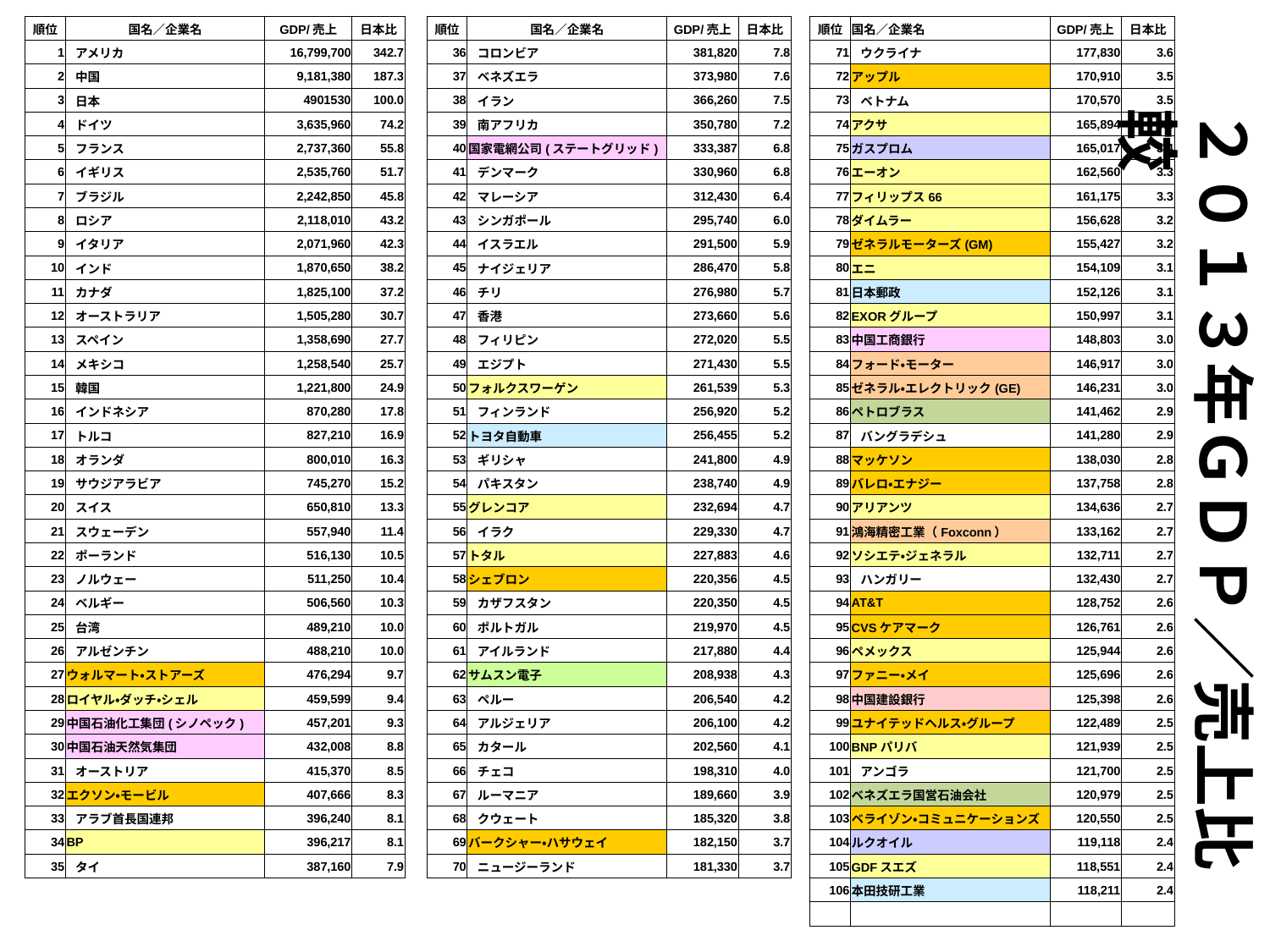

| 順位 | 国名／企業名 | GDP/売上 | 日本比 |  | 順位 | 国名／企業名 | GDP/売上 | 日本比 |  | 順位 | 国名／企業名 | GDP/売上 | 日本比 |
| --- | --- | --- | --- | --- | --- | --- | --- | --- | --- | --- | --- | --- | --- |
| 1 | アメリカ | 16,799,700 | 342.7 |  | 36 | コロンビア | 381,820 | 7.8 |  | 71 | ウクライナ | 177,830 | 3.6 |
| 2 | 中国 | 9,181,380 | 187.3 |  | 37 | ベネズエラ | 373,980 | 7.6 |  | 72 | アップル | 170,910 | 3.5 |
| 3 | 日本 | 4901530 | 100.0 |  | 38 | イラン | 366,260 | 7.5 |  | 73 | ベトナム | 170,570 | 3.5 |
| 4 | ドイツ | 3,635,960 | 74.2 |  | 39 | 南アフリカ | 350,780 | 7.2 |  | 74 | アクサ | 165,894 | 3.4 |
| 5 | フランス | 2,737,360 | 55.8 |  | 40 | 国家電網公司(ステートグリッド) | 333,387 | 6.8 |  | 75 | ガスプロム | 165,017 | 3.4 |
| 6 | イギリス | 2,535,760 | 51.7 |  | 41 | デンマーク | 330,960 | 6.8 |  | 76 | エーオン | 162,560 | 3.3 |
| 7 | ブラジル | 2,242,850 | 45.8 |  | 42 | マレーシア | 312,430 | 6.4 |  | 77 | フィリップス66 | 161,175 | 3.3 |
| 8 | ロシア | 2,118,010 | 43.2 |  | 43 | シンガポール | 295,740 | 6.0 |  | 78 | ダイムラー | 156,628 | 3.2 |
| 9 | イタリア | 2,071,960 | 42.3 |  | 44 | イスラエル | 291,500 | 5.9 |  | 79 | ゼネラルモーターズ(GM) | 155,427 | 3.2 |
| 10 | インド | 1,870,650 | 38.2 |  | 45 | ナイジェリア | 286,470 | 5.8 |  | 80 | エニ | 154,109 | 3.1 |
| 11 | カナダ | 1,825,100 | 37.2 |  | 46 | チリ | 276,980 | 5.7 |  | 81 | 日本郵政 | 152,126 | 3.1 |
| 12 | オーストラリア | 1,505,280 | 30.7 |  | 47 | 香港 | 273,660 | 5.6 |  | 82 | EXORグループ | 150,997 | 3.1 |
| 13 | スペイン | 1,358,690 | 27.7 |  | 48 | フィリピン | 272,020 | 5.5 |  | 83 | 中国工商銀行 | 148,803 | 3.0 |
| 14 | メキシコ | 1,258,540 | 25.7 |  | 49 | エジプト | 271,430 | 5.5 |  | 84 | フォード・モーター | 146,917 | 3.0 |
| 15 | 韓国 | 1,221,800 | 24.9 |  | 50 | フォルクスワーゲン | 261,539 | 5.3 |  | 85 | ゼネラル・エレクトリック(GE) | 146,231 | 3.0 |
| 16 | インドネシア | 870,280 | 17.8 |  | 51 | フィンランド | 256,920 | 5.2 |  | 86 | ペトロブラス | 141,462 | 2.9 |
| 17 | トルコ | 827,210 | 16.9 |  | 52 | トヨタ自動車 | 256,455 | 5.2 |  | 87 | バングラデシュ | 141,280 | 2.9 |
| 18 | オランダ | 800,010 | 16.3 |  | 53 | ギリシャ | 241,800 | 4.9 |  | 88 | マッケソン | 138,030 | 2.8 |
| 19 | サウジアラビア | 745,270 | 15.2 |  | 54 | パキスタン | 238,740 | 4.9 |  | 89 | バレロ・エナジー | 137,758 | 2.8 |
| 20 | スイス | 650,810 | 13.3 |  | 55 | グレンコア | 232,694 | 4.7 |  | 90 | アリアンツ | 134,636 | 2.7 |
| 21 | スウェーデン | 557,940 | 11.4 |  | 56 | イラク | 229,330 | 4.7 |  | 91 | 鴻海精密工業（Foxconn） | 133,162 | 2.7 |
| 22 | ポーランド | 516,130 | 10.5 |  | 57 | トタル | 227,883 | 4.6 |  | 92 | ソシエテ・ジェネラル | 132,711 | 2.7 |
| 23 | ノルウェー | 511,250 | 10.4 |  | 58 | シェブロン | 220,356 | 4.5 |  | 93 | ハンガリー | 132,430 | 2.7 |
| 24 | ベルギー | 506,560 | 10.3 |  | 59 | カザフスタン | 220,350 | 4.5 |  | 94 | AT&T | 128,752 | 2.6 |
| 25 | 台湾 | 489,210 | 10.0 |  | 60 | ポルトガル | 219,970 | 4.5 |  | 95 | CVSケアマーク | 126,761 | 2.6 |
| 26 | アルゼンチン | 488,210 | 10.0 |  | 61 | アイルランド | 217,880 | 4.4 |  | 96 | ペメックス | 125,944 | 2.6 |
| 27 | ウォルマート・ストアーズ | 476,294 | 9.7 |  | 62 | サムスン電子 | 208,938 | 4.3 |  | 97 | ファニー・メイ | 125,696 | 2.6 |
| 28 | ロイヤル・ダッチ・シェル | 459,599 | 9.4 |  | 63 | ペルー | 206,540 | 4.2 |  | 98 | 中国建設銀行 | 125,398 | 2.6 |
| 29 | 中国石油化工集団(シノペック) | 457,201 | 9.3 |  | 64 | アルジェリア | 206,100 | 4.2 |  | 99 | ユナイテッドヘルス・グループ | 122,489 | 2.5 |
| 30 | 中国石油天然気集団 | 432,008 | 8.8 |  | 65 | カタール | 202,560 | 4.1 |  | 100 | BNPパリバ | 121,939 | 2.5 |
| 31 | オーストリア | 415,370 | 8.5 |  | 66 | チェコ | 198,310 | 4.0 |  | 101 | アンゴラ | 121,700 | 2.5 |
| 32 | エクソン・モービル | 407,666 | 8.3 |  | 67 | ルーマニア | 189,660 | 3.9 |  | 102 | ベネズエラ国営石油会社 | 120,979 | 2.5 |
| 33 | アラブ首長国連邦 | 396,240 | 8.1 |  | 68 | クウェート | 185,320 | 3.8 |  | 103 | ベライゾン・コミュニケーションズ | 120,550 | 2.5 |
| 34 | BP | 396,217 | 8.1 |  | 69 | バークシャー・ハサウェイ | 182,150 | 3.7 |  | 104 | ルクオイル | 119,118 | 2.4 |
| 35 | タイ | 387,160 | 7.9 |  | 70 | ニュージーランド | 181,330 | 3.7 |  | 105 | GDFスエズ | 118,551 | 2.4 |
|  |  |  |  |  |  |  |  |  |  | 106 | 本田技研工業 | 118,211 | 2.4 |
|  |  |  |  |  |  |  |  |  |  |  |  |  |  |
２０１３年ＧＤＰ／売上比較